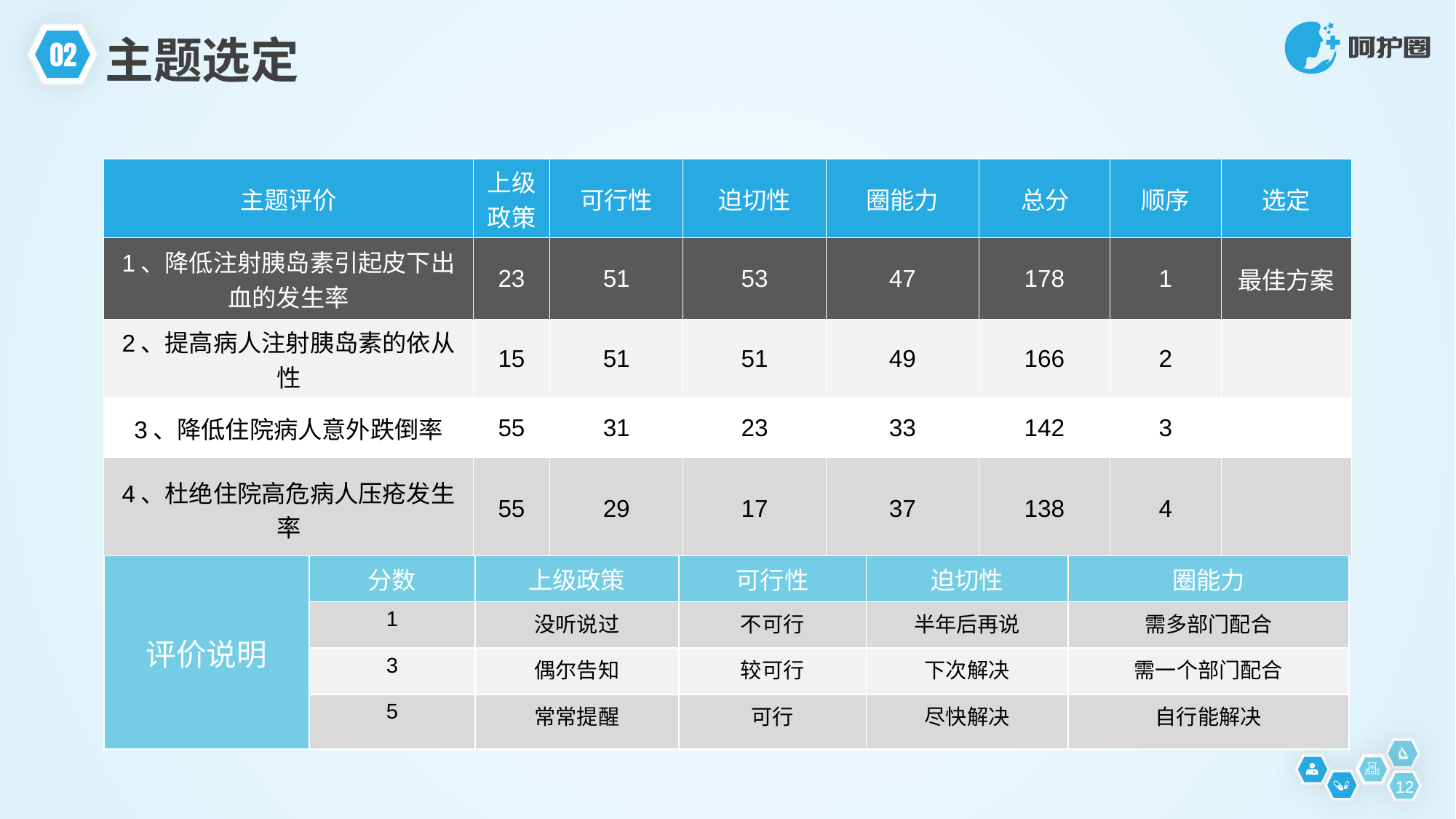

02
主题选定
| 主题评价 | 上级政策 | 可行性 | 迫切性 | 圈能力 | 总分 | 顺序 | 选定 |
| --- | --- | --- | --- | --- | --- | --- | --- |
| 1、降低注射胰岛素引起皮下出血的发生率 | 23 | 51 | 53 | 47 | 178 | 1 | 最佳方案 |
| 2、提高病人注射胰岛素的依从性 | 15 | 51 | 51 | 49 | 166 | 2 |  |
| 3、降低住院病人意外跌倒率 | 55 | 31 | 23 | 33 | 142 | 3 |  |
| 4、杜绝住院高危病人压疮发生率 | 55 | 29 | 17 | 37 | 138 | 4 |  |
| 评价说明 | 分数 | 上级政策 | 可行性 | 迫切性 | 圈能力 |
| --- | --- | --- | --- | --- | --- |
|  | 1 | 没听说过 | 不可行 | 半年后再说 | 需多部门配合 |
|  | 3 | 偶尔告知 | 较可行 | 下次解决 | 需一个部门配合 |
|  | 5 | 常常提醒 | 可行 | 尽快解决 | 自行能解决 |